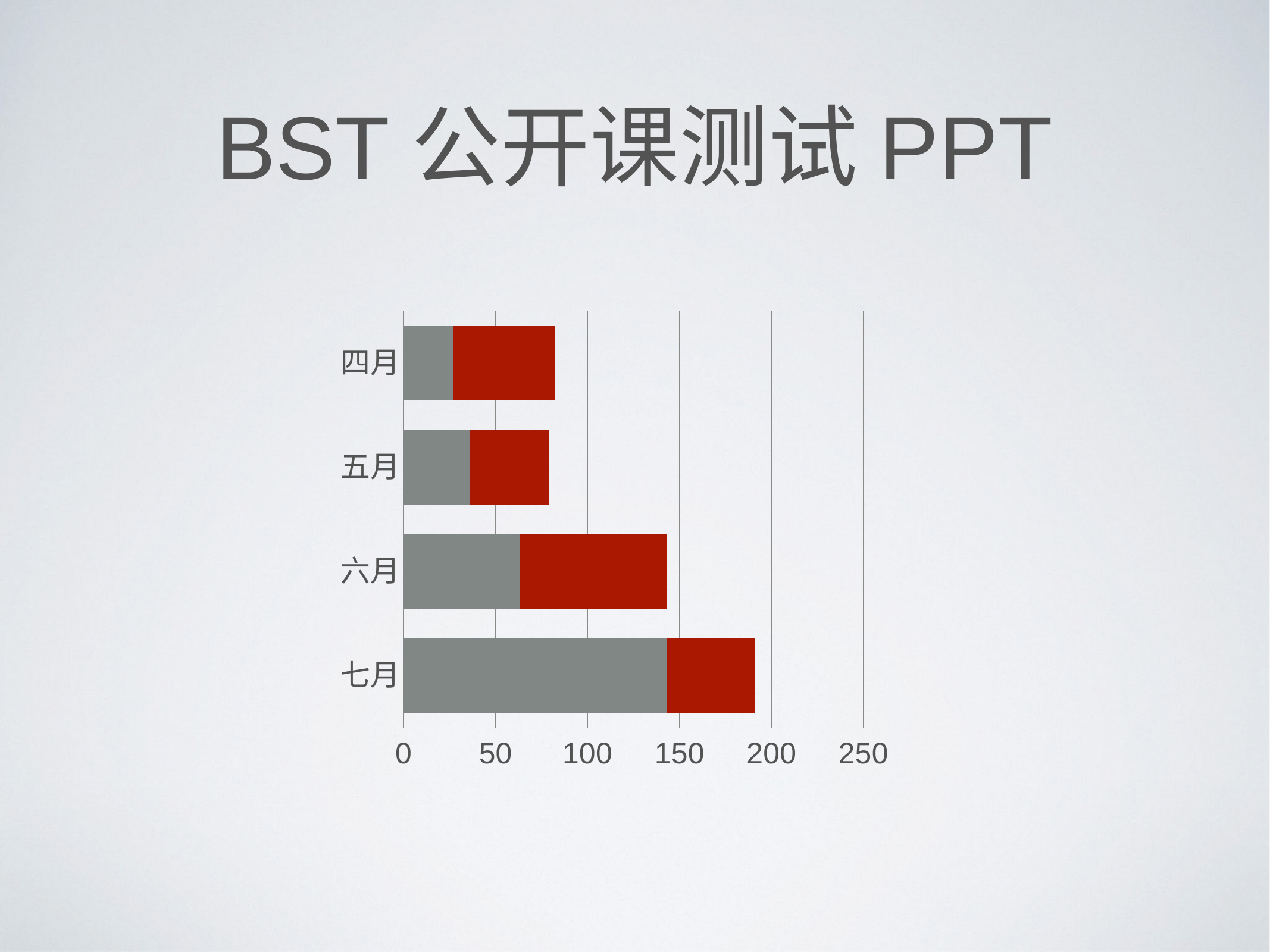

# BST公开课测试PPT

### Chart

| Category | 区域 1 | 区域 2 |
|---|---|---|
| 四月 | 27.0 | 55.0 |
| 五月 | 36.0 | 43.0 |
| 六月 | 63.0 | 80.0 |
| 七月 | 143.0 | 48.0 |